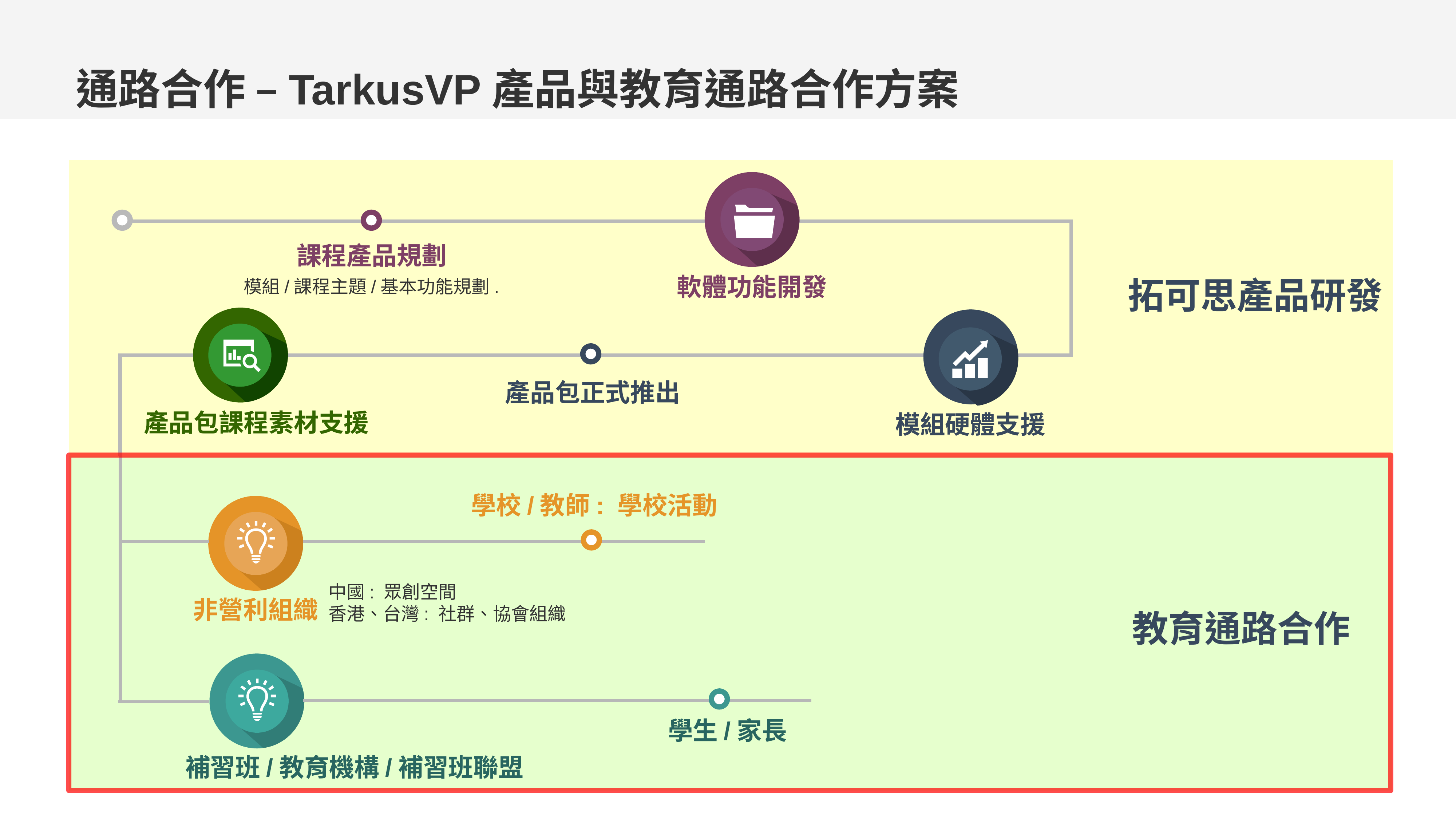

通路合作 –TarkusVP產品與教育通路合作方案

課程產品規劃
模組/課程主題/基本功能規劃.
拓可思產品研發
軟體功能開發

產品包正式推出
產品包課程素材支援
模組硬體支援

學校/教師: 學校活動

中國: 眾創空間
香港、台灣: 社群、協會組織
非營利組織
教育通路合作

學生/家長
補習班/教育機構/補習班聯盟